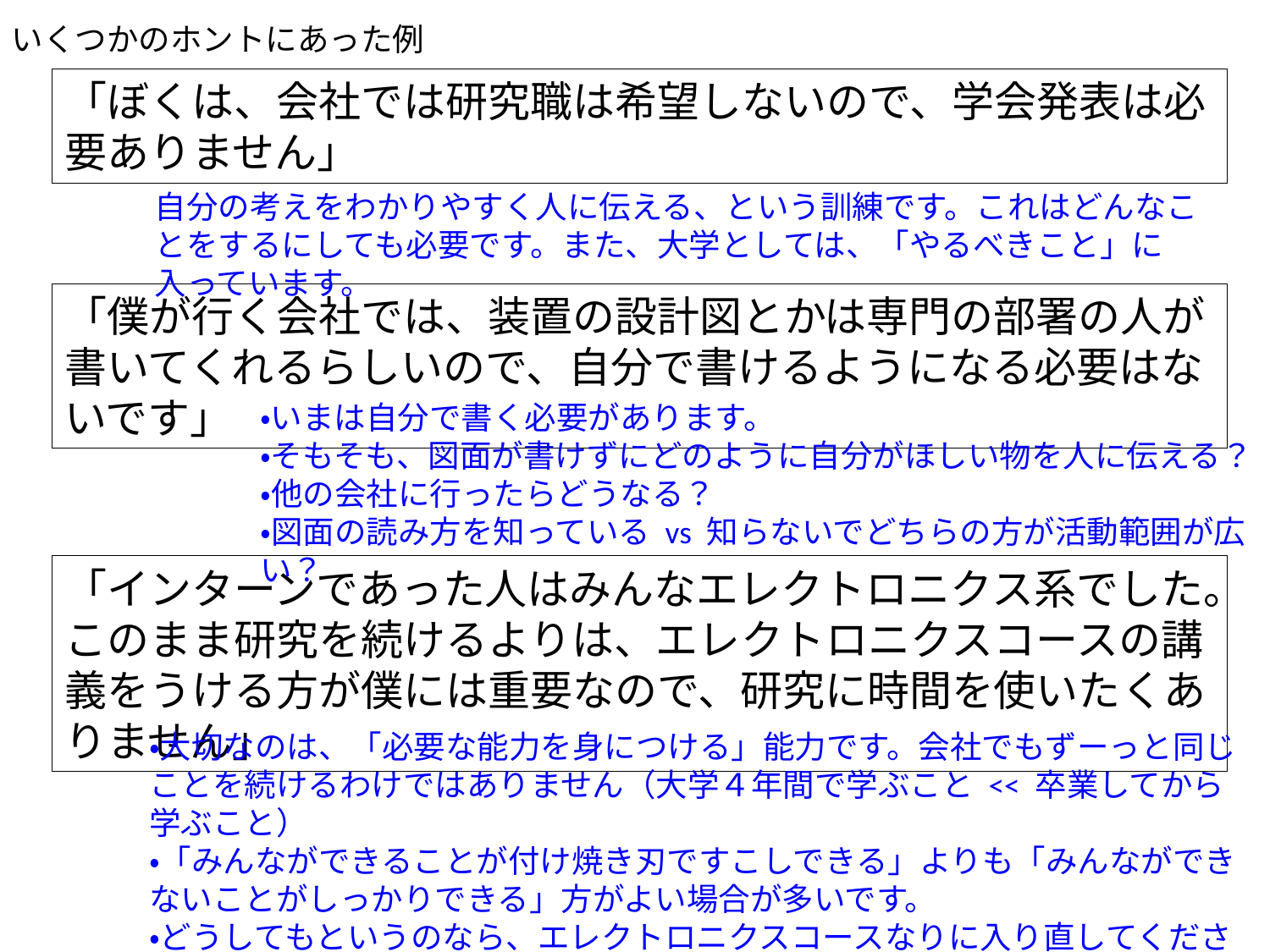

いくつかのホントにあった例
「ぼくは、会社では研究職は希望しないので、学会発表は必要ありません」
自分の考えをわかりやすく人に伝える、という訓練です。これはどんなことをするにしても必要です。また、大学としては、「やるべきこと」に入っています。
「僕が行く会社では、装置の設計図とかは専門の部署の人が書いてくれるらしいので、自分で書けるようになる必要はないです」
・いまは自分で書く必要があります。
・そもそも、図面が書けずにどのように自分がほしい物を人に伝える？
・他の会社に行ったらどうなる？
・図面の読み方を知っている vs 知らないでどちらの方が活動範囲が広い？
「インターンであった人はみんなエレクトロニクス系でした。このまま研究を続けるよりは、エレクトロニクスコースの講義をうける方が僕には重要なので、研究に時間を使いたくありません」
・大切なのは、「必要な能力を身につける」能力です。会社でもずーっと同じことを続けるわけではありません（大学４年間で学ぶこと << 卒業してから学ぶこと）
・「みんなができることが付け焼き刃ですこしできる」よりも「みんなができないことがしっかりできる」方がよい場合が多いです。
・どうしてもというのなら、エレクトロニクスコースなりに入り直してください。